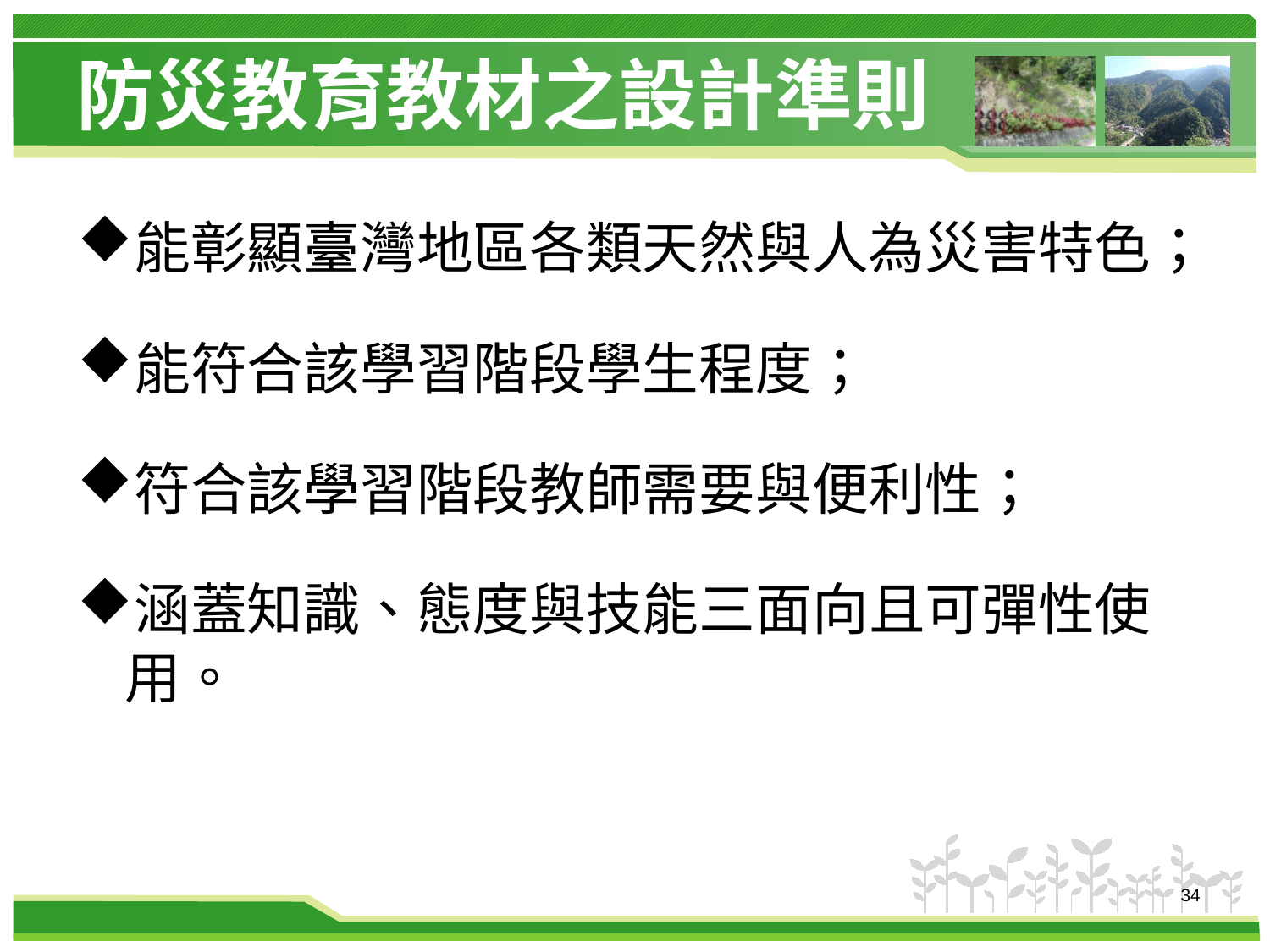

# 防災教育教材之設計準則
能彰顯臺灣地區各類天然與人為災害特色；
能符合該學習階段學生程度；
符合該學習階段教師需要與便利性；
涵蓋知識、態度與技能三面向且可彈性使用。
34